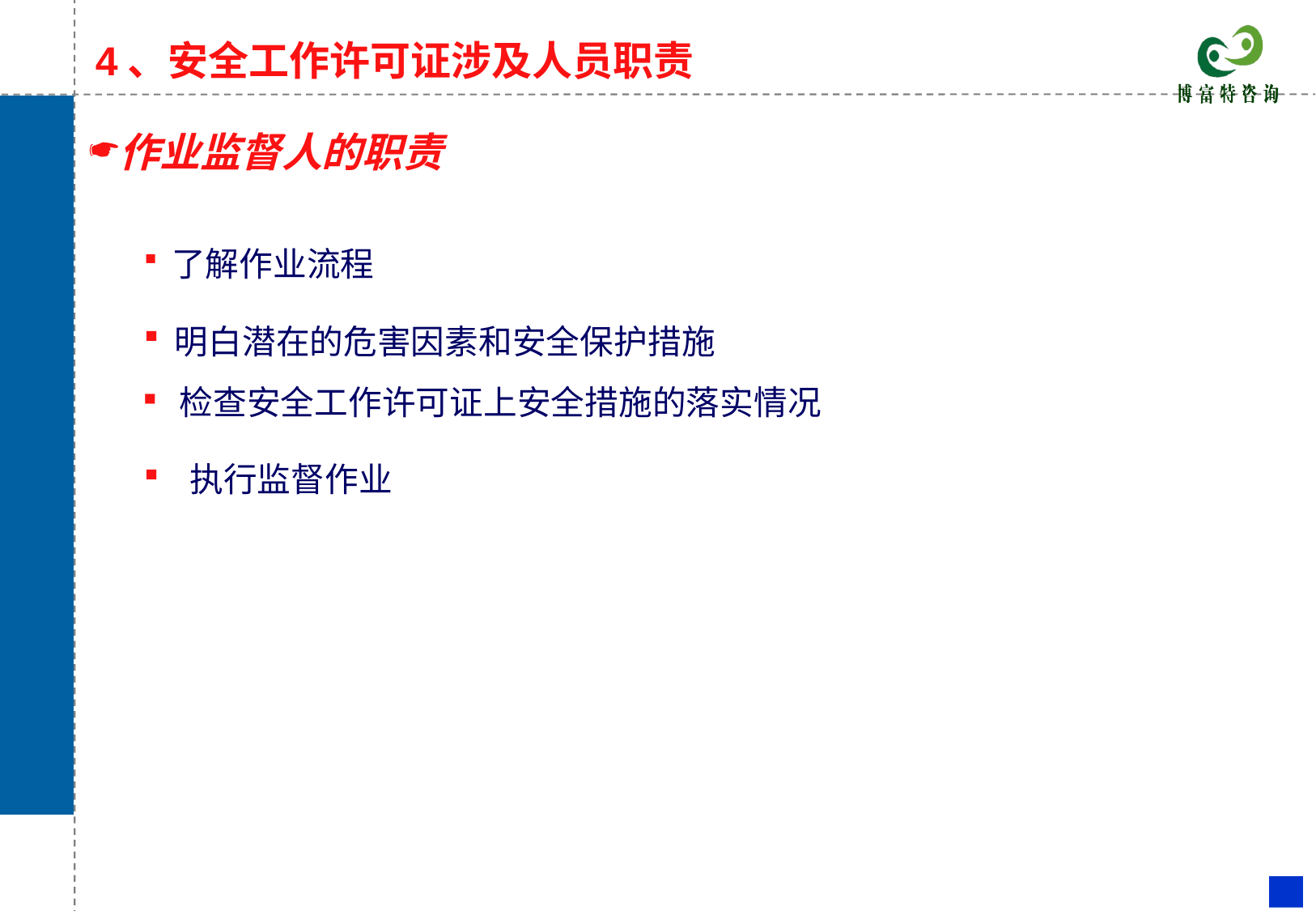

# 4、安全工作许可证涉及人员职责
作业监督人的职责
 了解作业流程
 明白潜在的危害因素和安全保护措施
  检查安全工作许可证上安全措施的落实情况
   执行监督作业
12